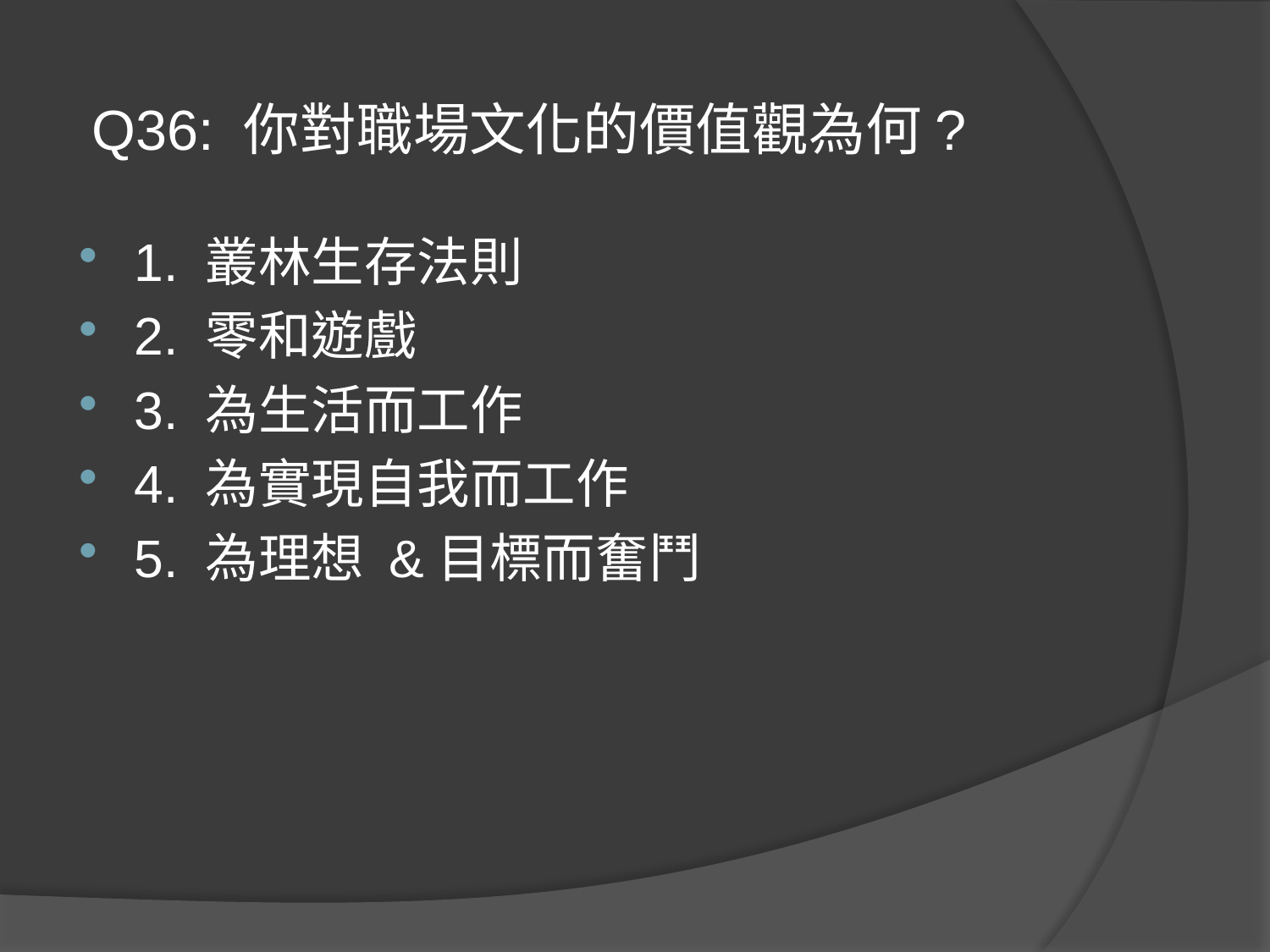

# Q36: 你對職場文化的價值觀為何?
1. 叢林生存法則
2. 零和遊戲
3. 為生活而工作
4. 為實現自我而工作
5. 為理想 &目標而奮鬥